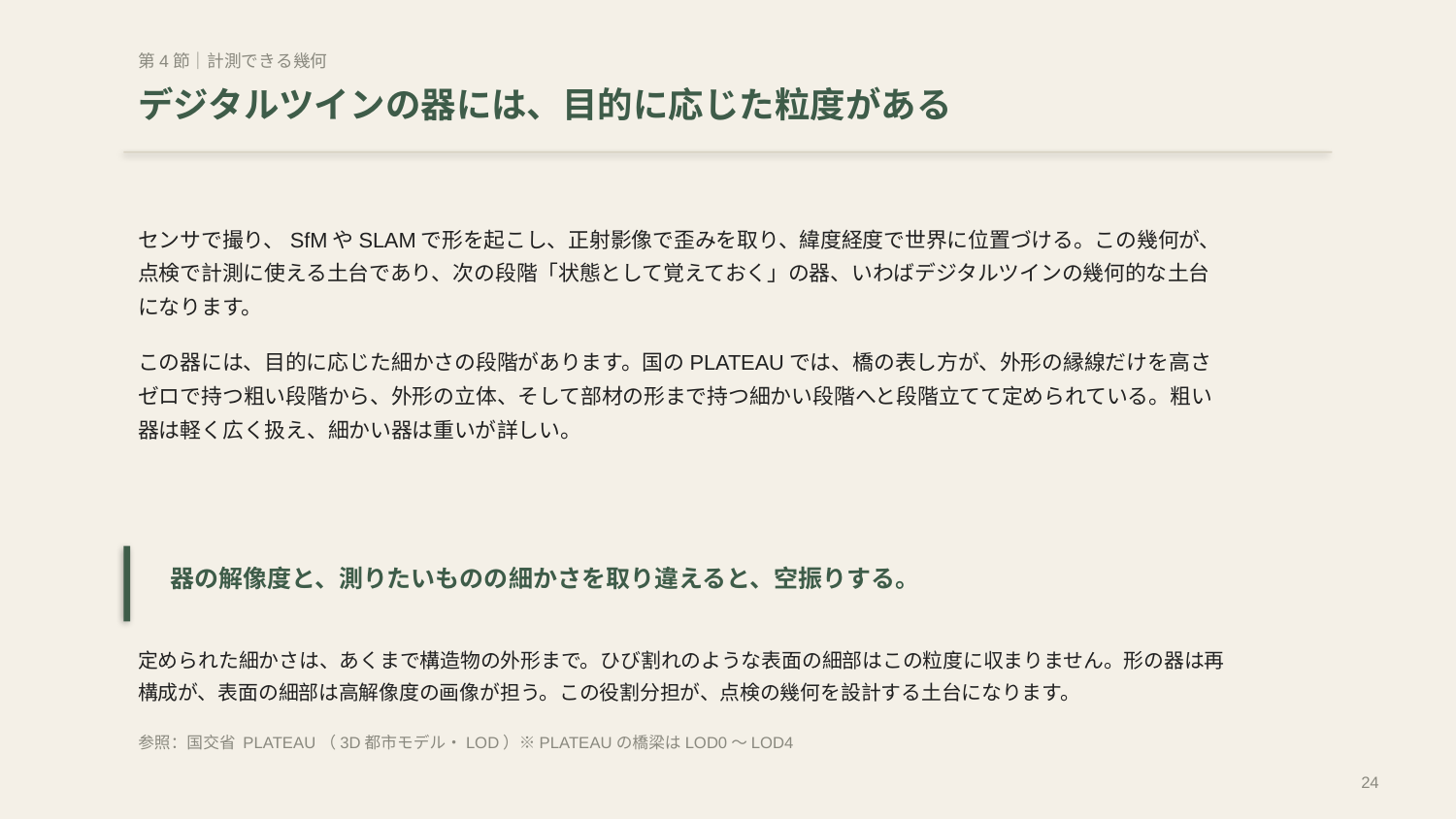

第4節｜計測できる幾何
デジタルツインの器には、目的に応じた粒度がある

センサで撮り、SfMやSLAMで形を起こし、正射影像で歪みを取り、緯度経度で世界に位置づける。この幾何が、点検で計測に使える土台であり、次の段階「状態として覚えておく」の器、いわばデジタルツインの幾何的な土台になります。
この器には、目的に応じた細かさの段階があります。国のPLATEAUでは、橋の表し方が、外形の縁線だけを高さゼロで持つ粗い段階から、外形の立体、そして部材の形まで持つ細かい段階へと段階立てて定められている。粗い器は軽く広く扱え、細かい器は重いが詳しい。

器の解像度と、測りたいものの細かさを取り違えると、空振りする。
定められた細かさは、あくまで構造物の外形まで。ひび割れのような表面の細部はこの粒度に収まりません。形の器は再構成が、表面の細部は高解像度の画像が担う。この役割分担が、点検の幾何を設計する土台になります。
参照：国交省 PLATEAU（3D都市モデル・LOD）※PLATEAUの橋梁はLOD0〜LOD4
24